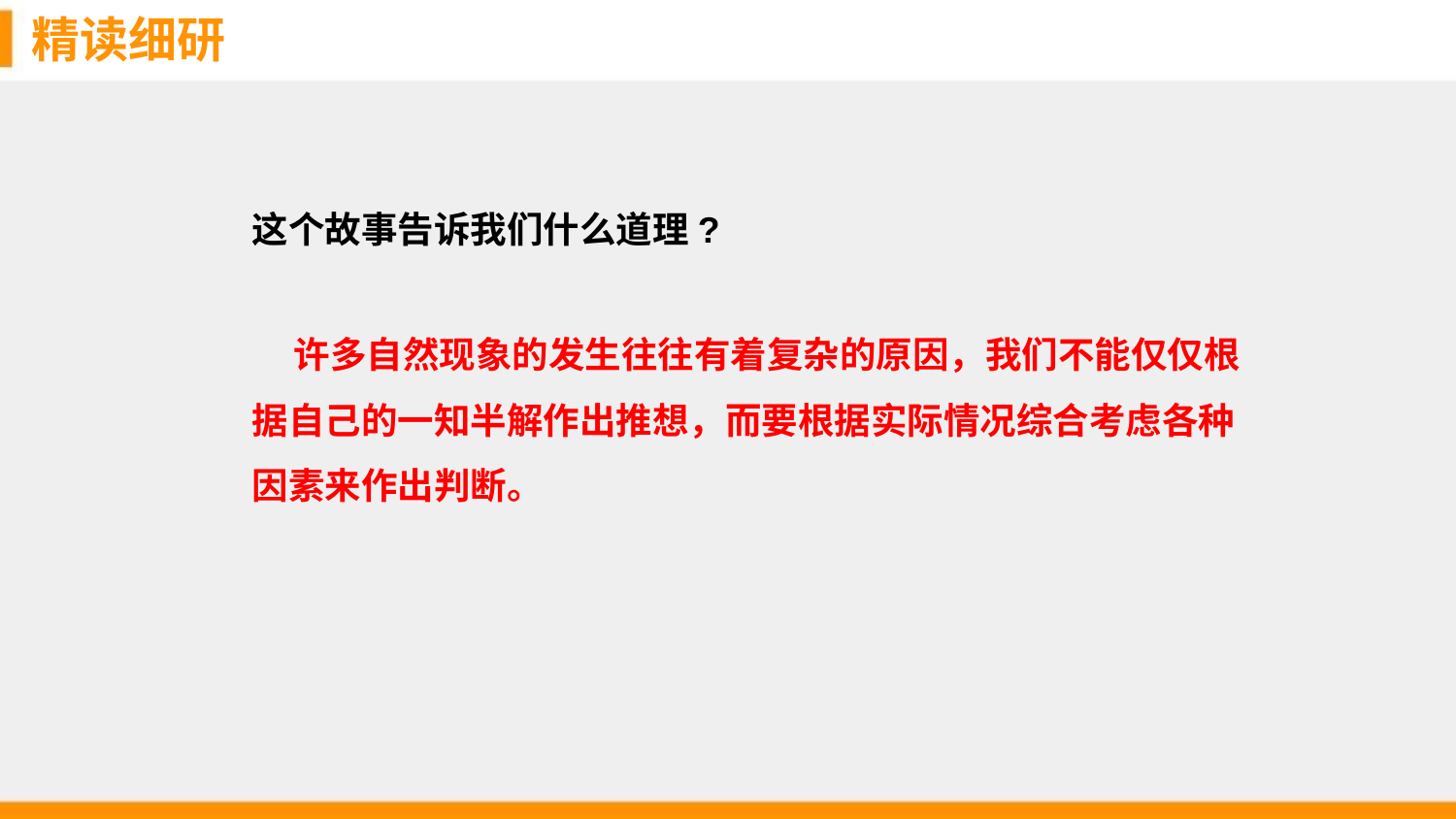

精读细研
这个故事告诉我们什么道理?
    许多自然现象的发生往往有着复杂的原因，我们不能仅仅根据自己的一知半解作出推想，而要根据实际情况综合考虑各种因素来作出判断。